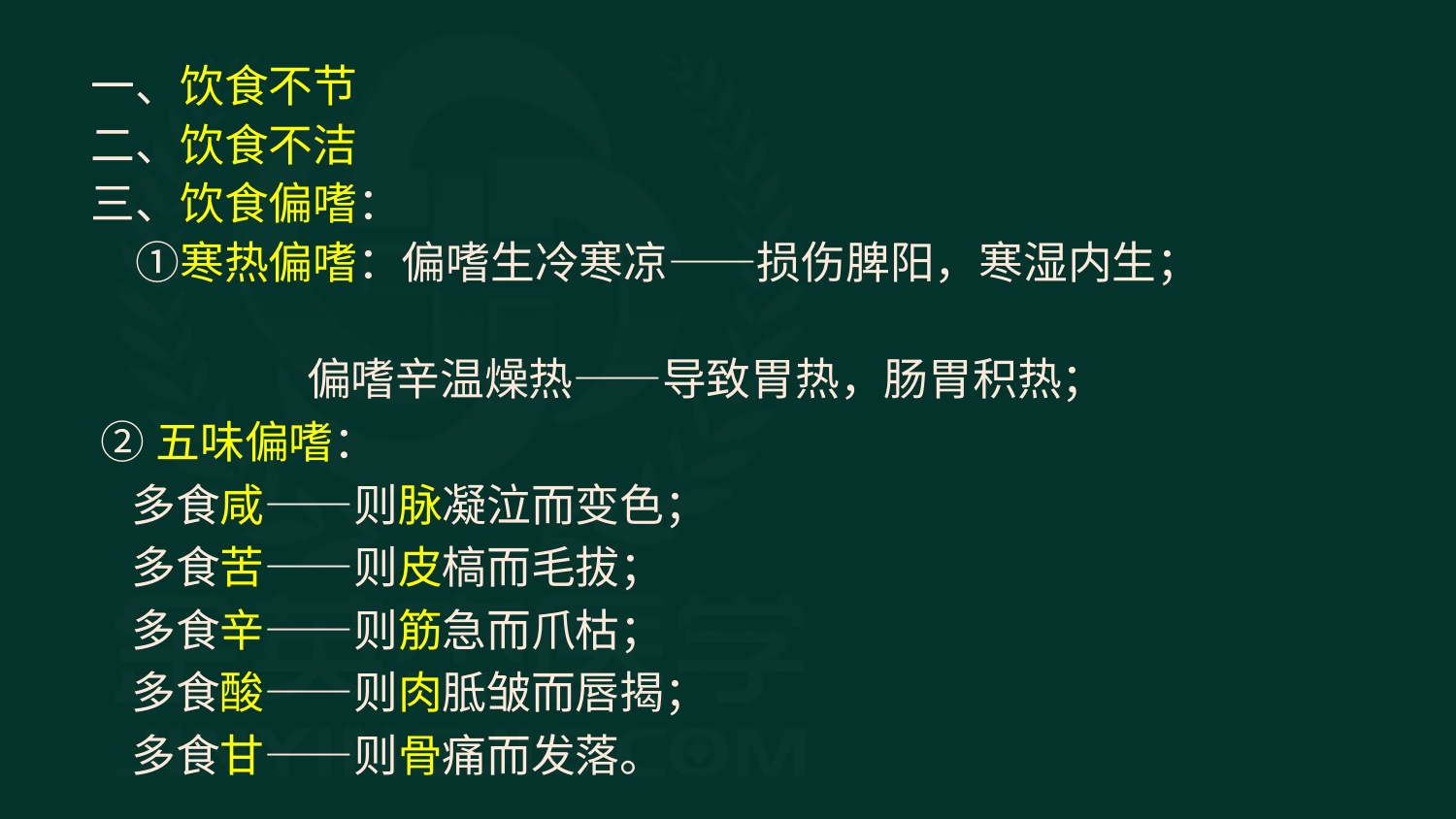

一、饮食不节
二、饮食不洁
三、饮食偏嗜：
　①寒热偏嗜：偏嗜生冷寒凉——损伤脾阳，寒湿内生；
　　        偏嗜辛温燥热——导致胃热，肠胃积热；
 ②五味偏嗜：
   多食咸——则脉凝泣而变色；
   多食苦——则皮槁而毛拔；
   多食辛——则筋急而爪枯；
   多食酸——则肉胝皱而唇揭；
   多食甘——则骨痛而发落。